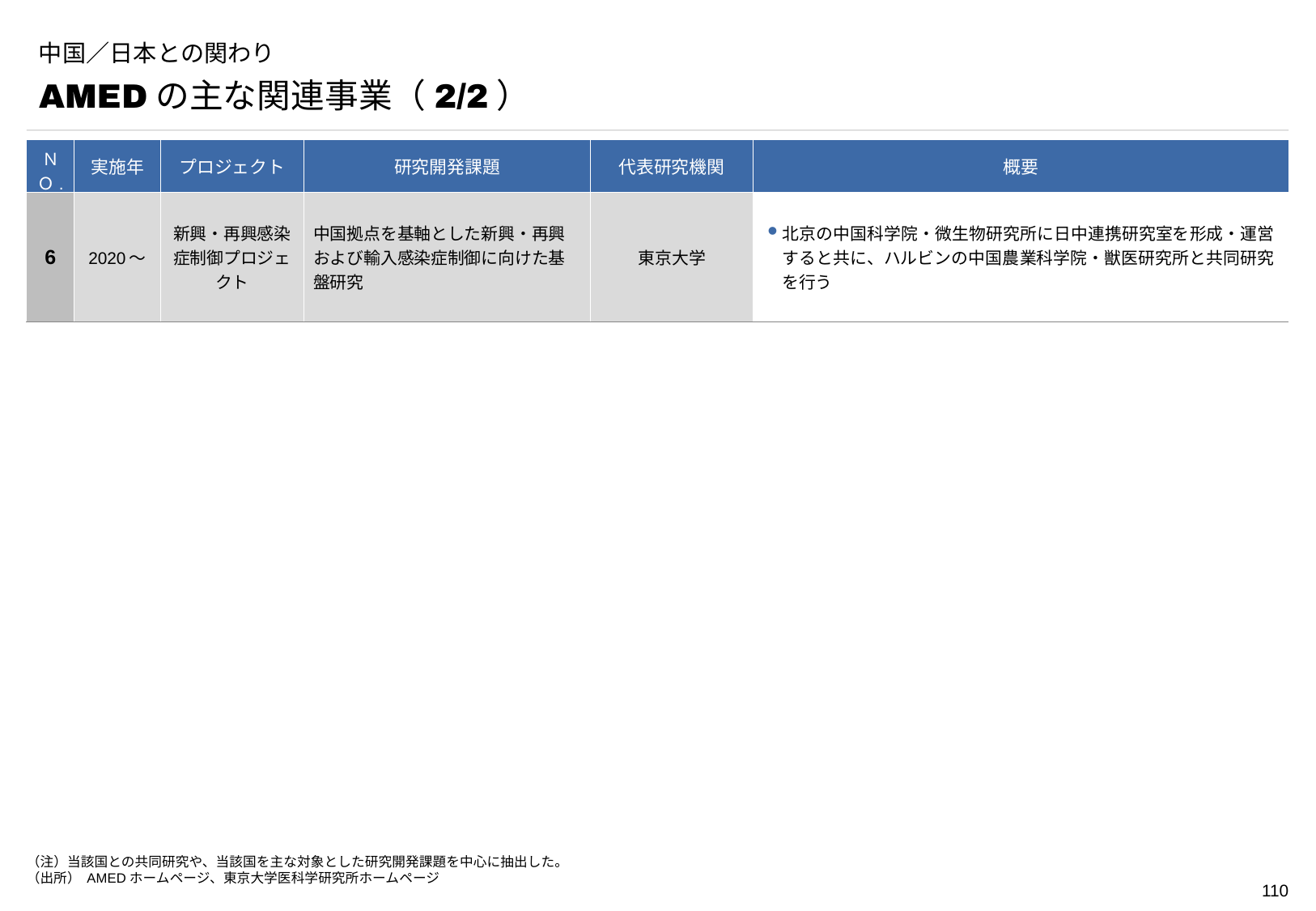

# 中国／日本との関わり
AMEDの主な関連事業（2/2）
| ＮＯ. | 実施年 | プロジェクト | 研究開発課題 | 代表研究機関 | 概要 |
| --- | --- | --- | --- | --- | --- |
| 6 | 2020～ | 新興・再興感染症制御プロジェクト | 中国拠点を基軸とした新興・再興および輸入感染症制御に向けた基盤研究 | 東京大学 | 北京の中国科学院・微生物研究所に日中連携研究室を形成・運営すると共に、ハルビンの中国農業科学院・獣医研究所と共同研究を行う |
（注）当該国との共同研究や、当該国を主な対象とした研究開発課題を中心に抽出した。
（出所） AMEDホームページ、東京大学医科学研究所ホームページ